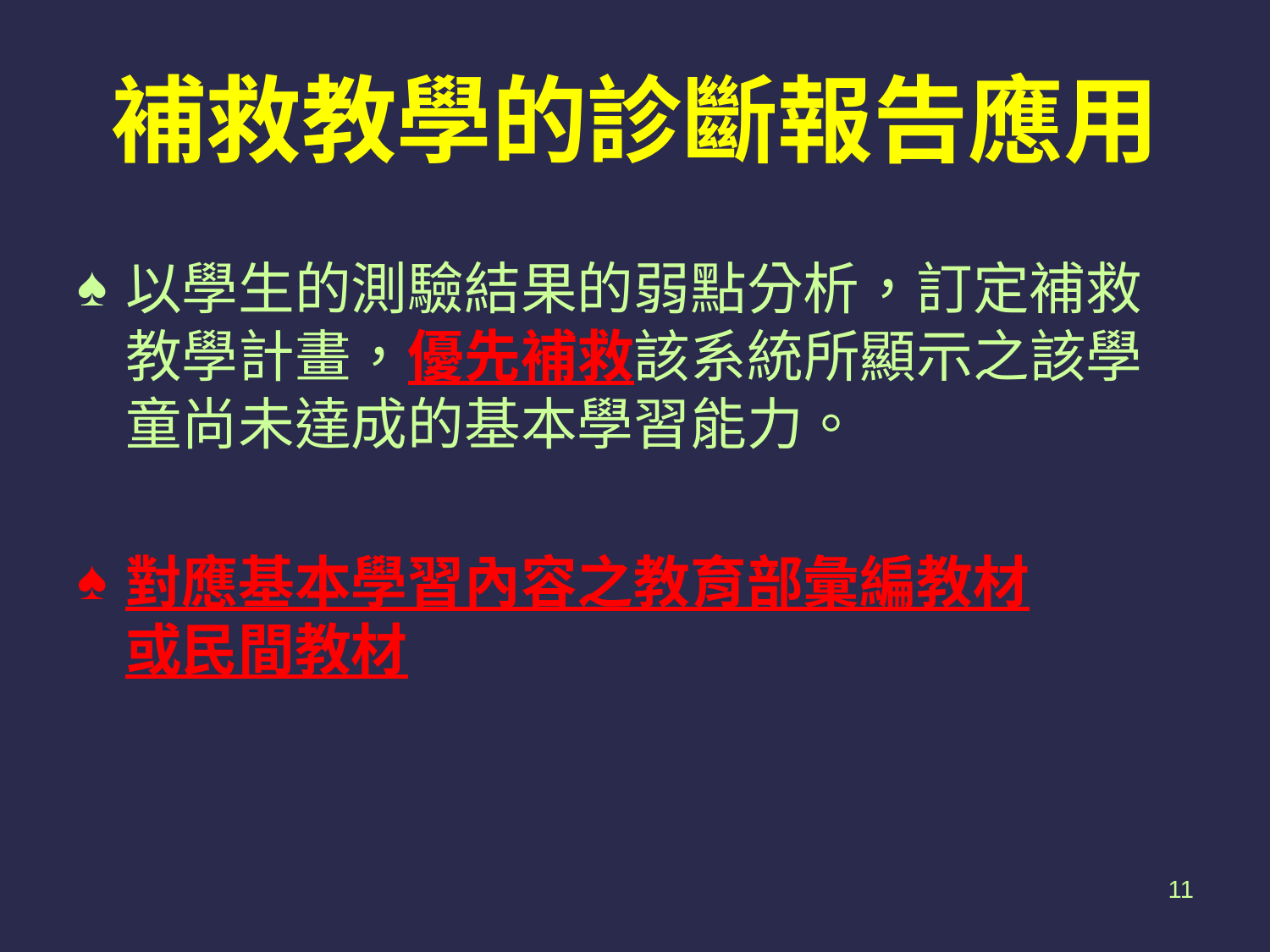

# 補救教學的診斷報告應用
以學生的測驗結果的弱點分析，訂定補救教學計畫，優先補救該系統所顯示之該學童尚未達成的基本學習能力。

對應基本學習內容之教育部彙編教材
或民間教材
11